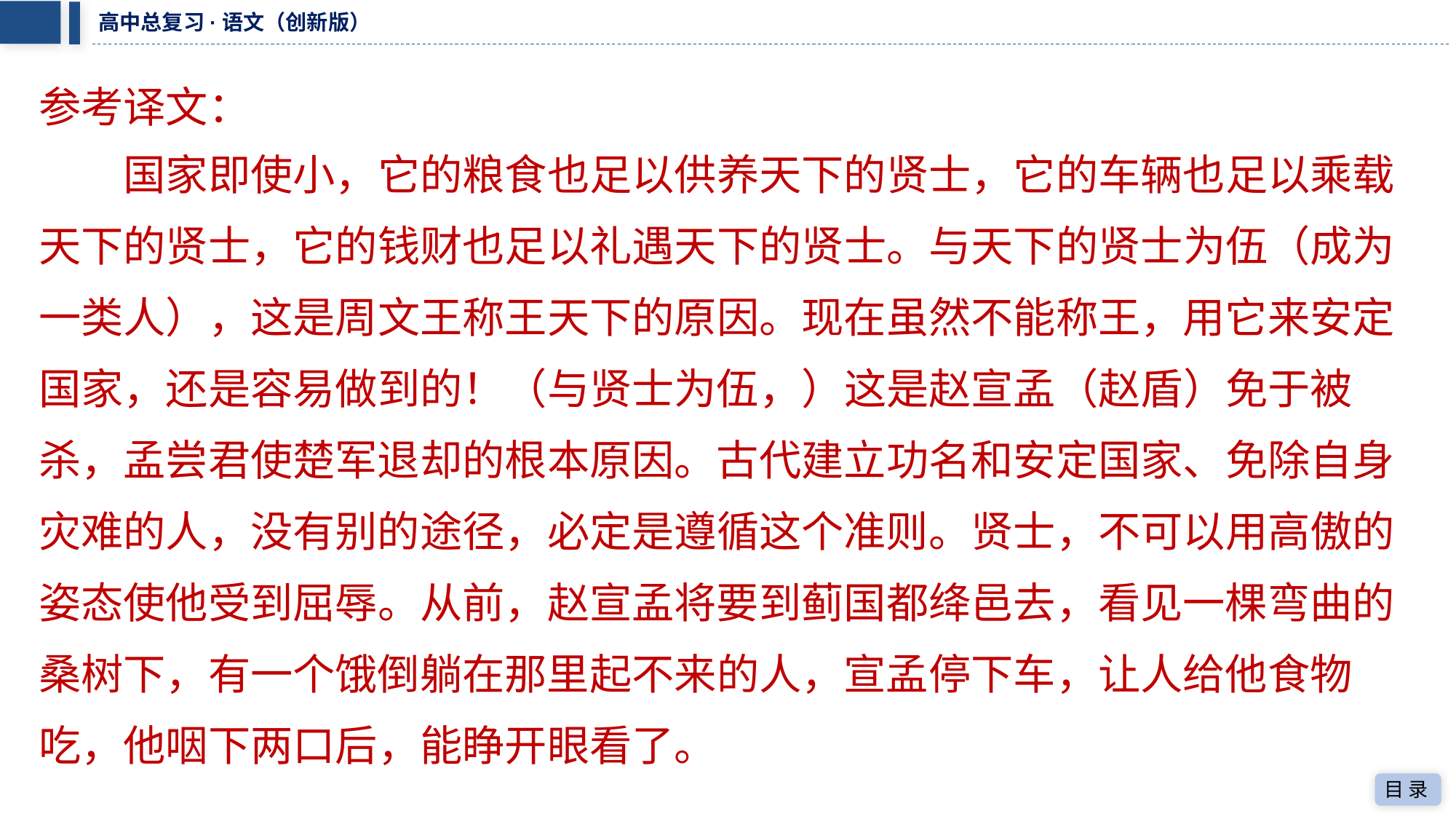

参考译文：
　　国家即使小，它的粮食也足以供养天下的贤士，它的车辆也足以乘载
天下的贤士，它的钱财也足以礼遇天下的贤士。与天下的贤士为伍（成为
一类人），这是周文王称王天下的原因。现在虽然不能称王，用它来安定
国家，还是容易做到的！（与贤士为伍，）这是赵宣孟（赵盾）免于被
杀，孟尝君使楚军退却的根本原因。古代建立功名和安定国家、免除自身
灾难的人，没有别的途径，必定是遵循这个准则。贤士，不可以用高傲的
姿态使他受到屈辱。从前，赵宣孟将要到蓟国都绛邑去，看见一棵弯曲的
桑树下，有一个饿倒躺在那里起不来的人，宣孟停下车，让人给他食物
吃，他咽下两口后，能睁开眼看了。